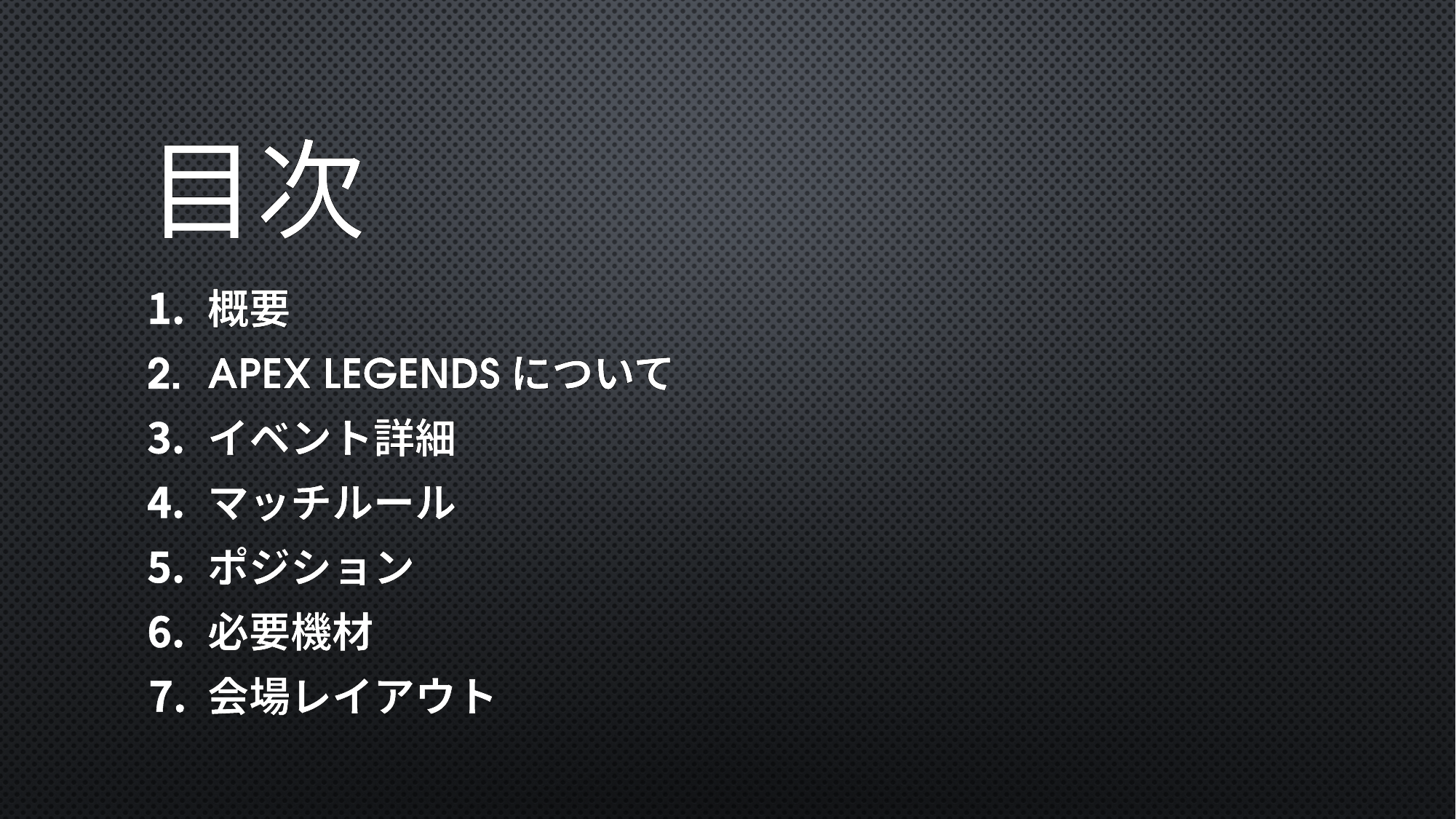

# 目次
概要
APEX LEGENDSについて
イベント詳細
マッチルール
ポジション
必要機材
会場レイアウト